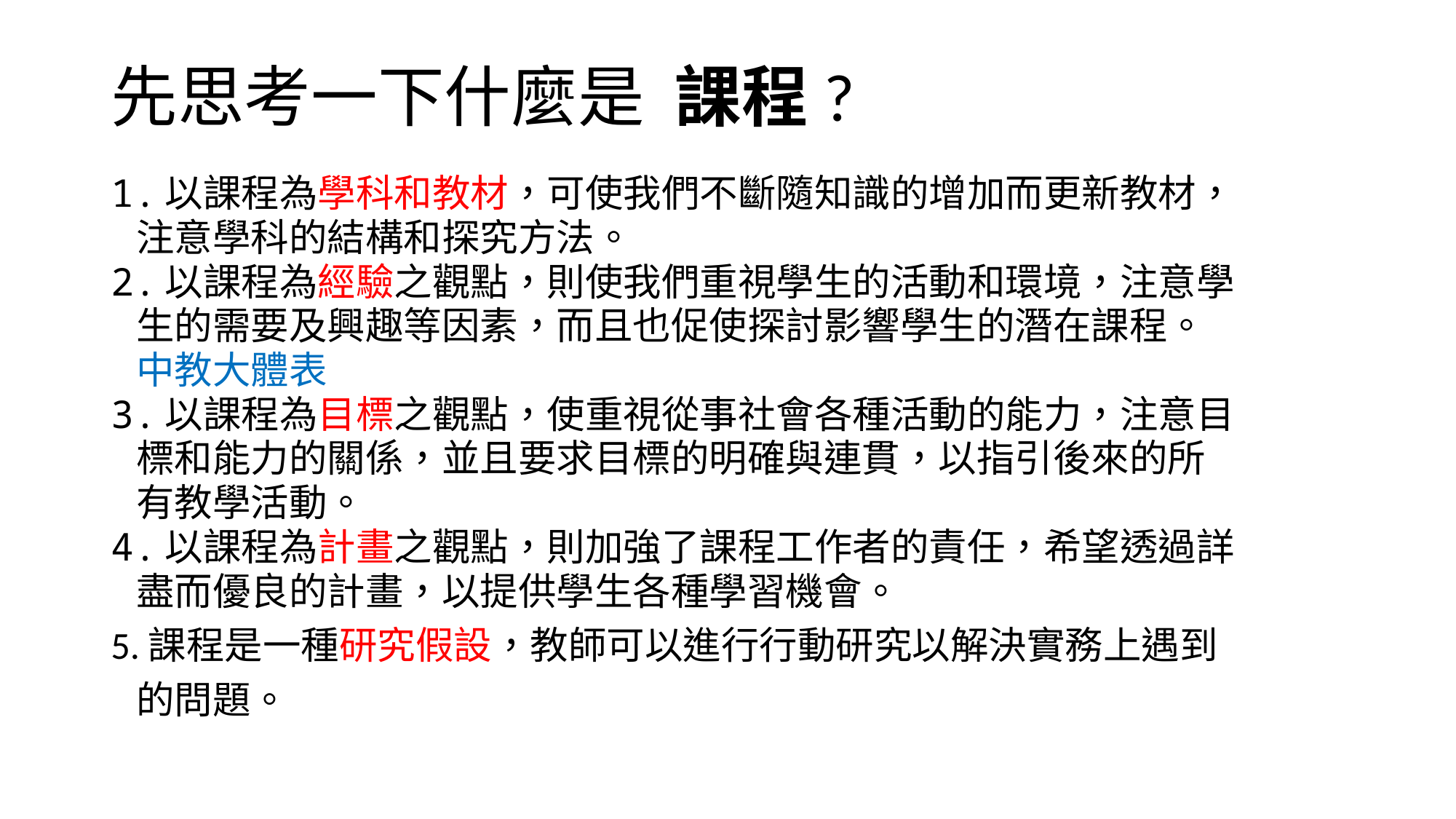

# 先思考一下什麼是  課程?
1.以課程為學科和教材，可使我們不斷隨知識的增加而更新教材，
  注意學科的結構和探究方法。
2.以課程為經驗之觀點，則使我們重視學生的活動和環境，注意學
  生的需要及興趣等因素，而且也促使探討影響學生的潛在課程。
  中教大體表
3.以課程為目標之觀點，使重視從事社會各種活動的能力，注意目
  標和能力的關係，並且要求目標的明確與連貫，以指引後來的所
  有教學活動。
4.以課程為計畫之觀點，則加強了課程工作者的責任，希望透過詳
  盡而優良的計畫，以提供學生各種學習機會。
5.課程是一種研究假設，教師可以進行行動研究以解決實務上遇到
  的問題。